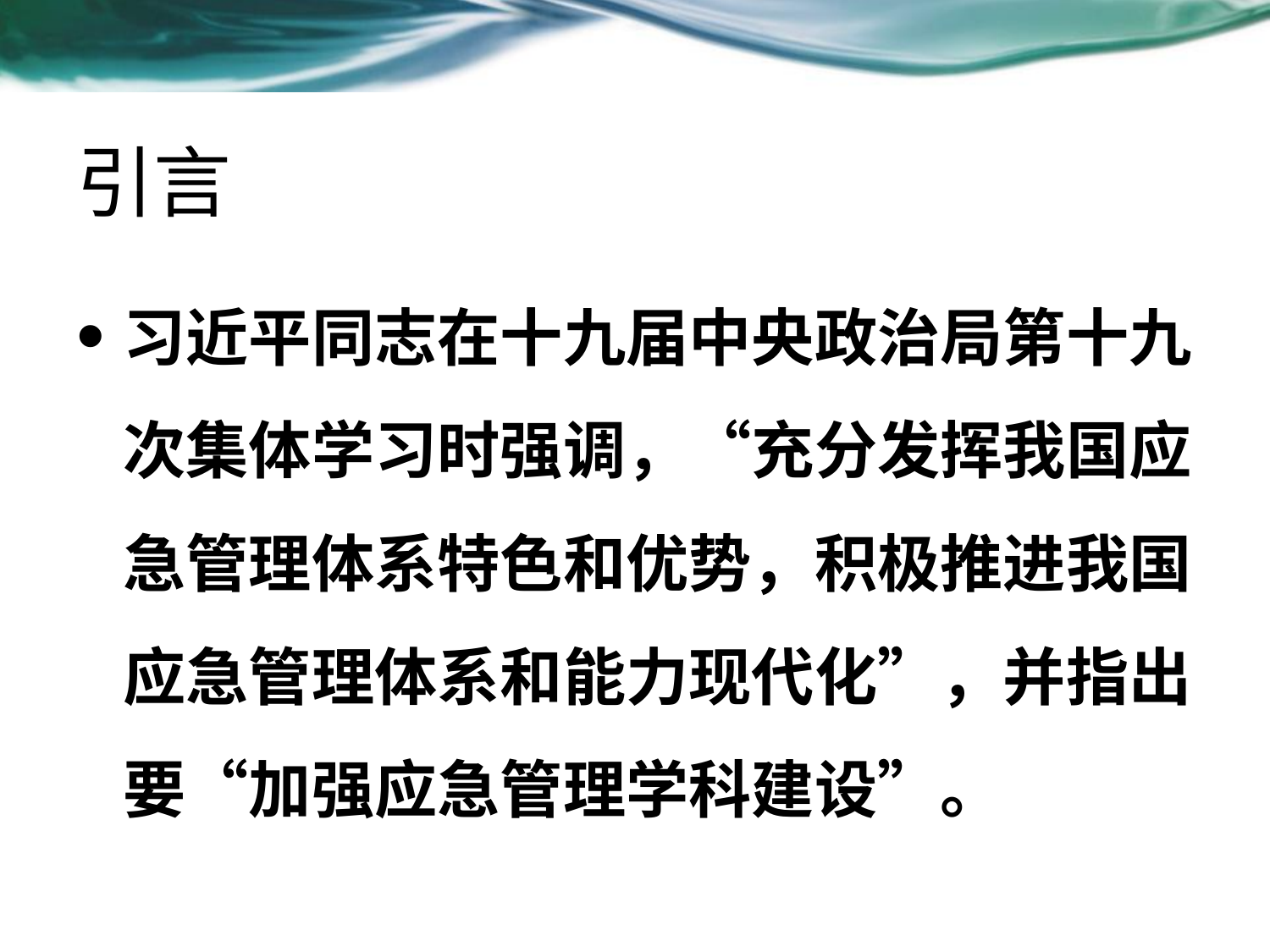

# 引言
习近平同志在十九届中央政治局第十九次集体学习时强调，“充分发挥我国应急管理体系特色和优势，积极推进我国应急管理体系和能力现代化”，并指出要“加强应急管理学科建设”。